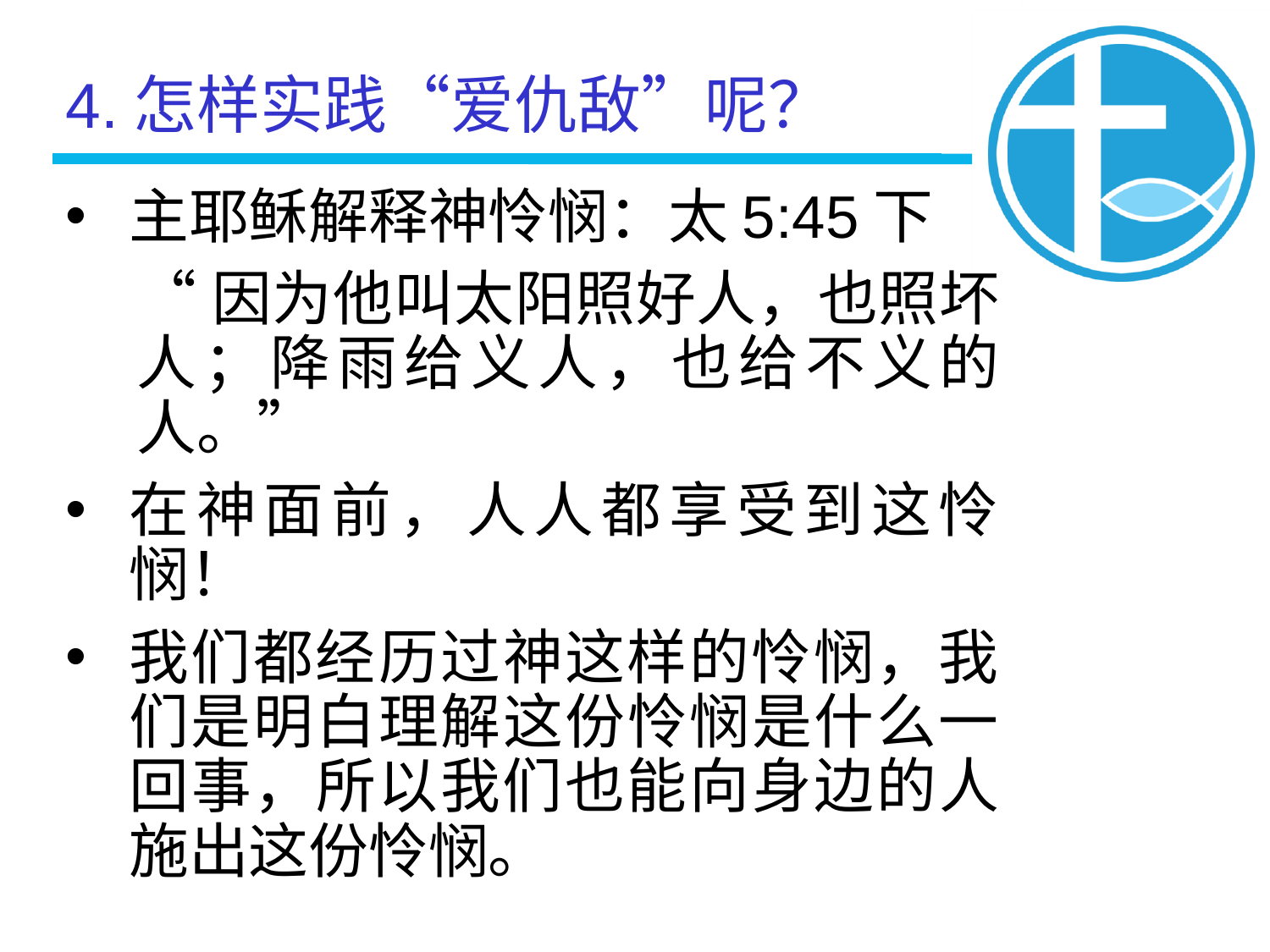

4.怎样实践“爱仇敌”呢？
主耶稣解释神怜悯：太5:45下
“因为他叫太阳照好人，也照坏人；降雨给义人，也给不义的人。”
在神面前，人人都享受到这怜悯！
我们都经历过神这样的怜悯，我们是明白理解这份怜悯是什么一回事，所以我们也能向身边的人施出这份怜悯。